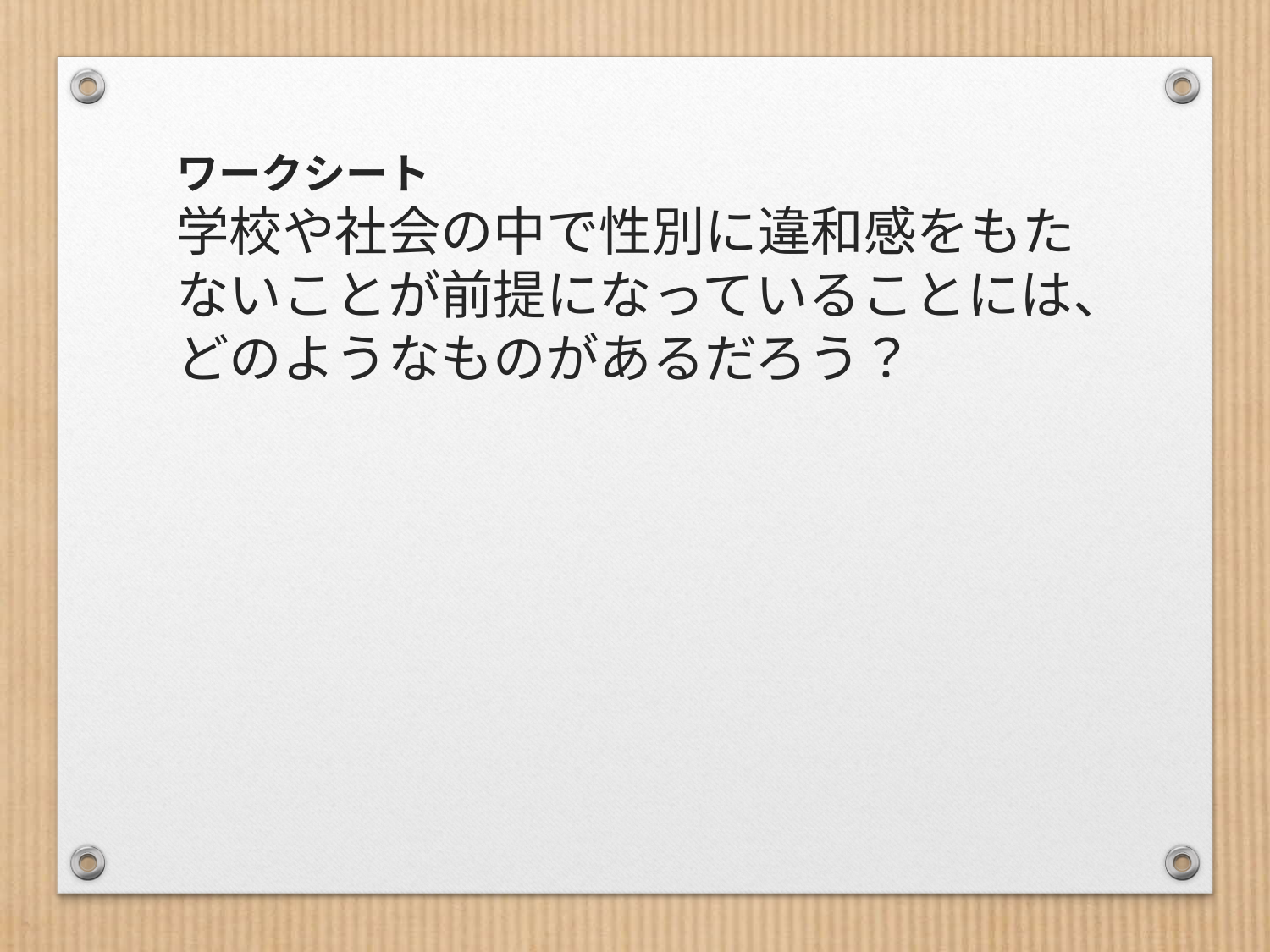

# ワークシート 学校や社会の中で性別に違和感をもたないことが前提になっていることには、どのようなものがあるだろう？